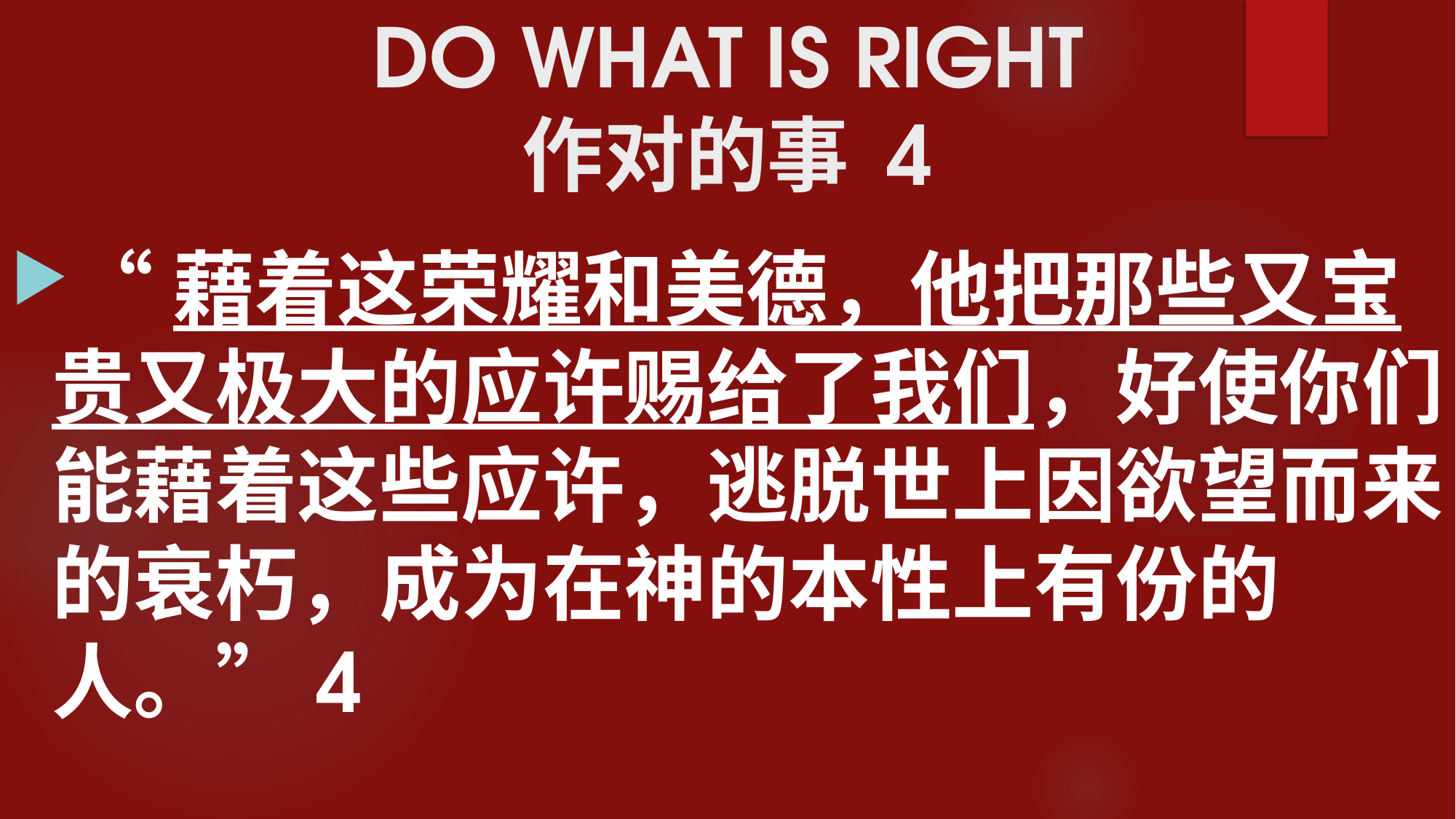

# DO WHAT IS RIGHT 作对的事 4
“藉着这荣耀和美德，他把那些又宝贵又极大的应许赐给了我们，好使你们能藉着这些应许，逃脱世上因欲望而来的衰朽，成为在神的本性上有份的人。”4